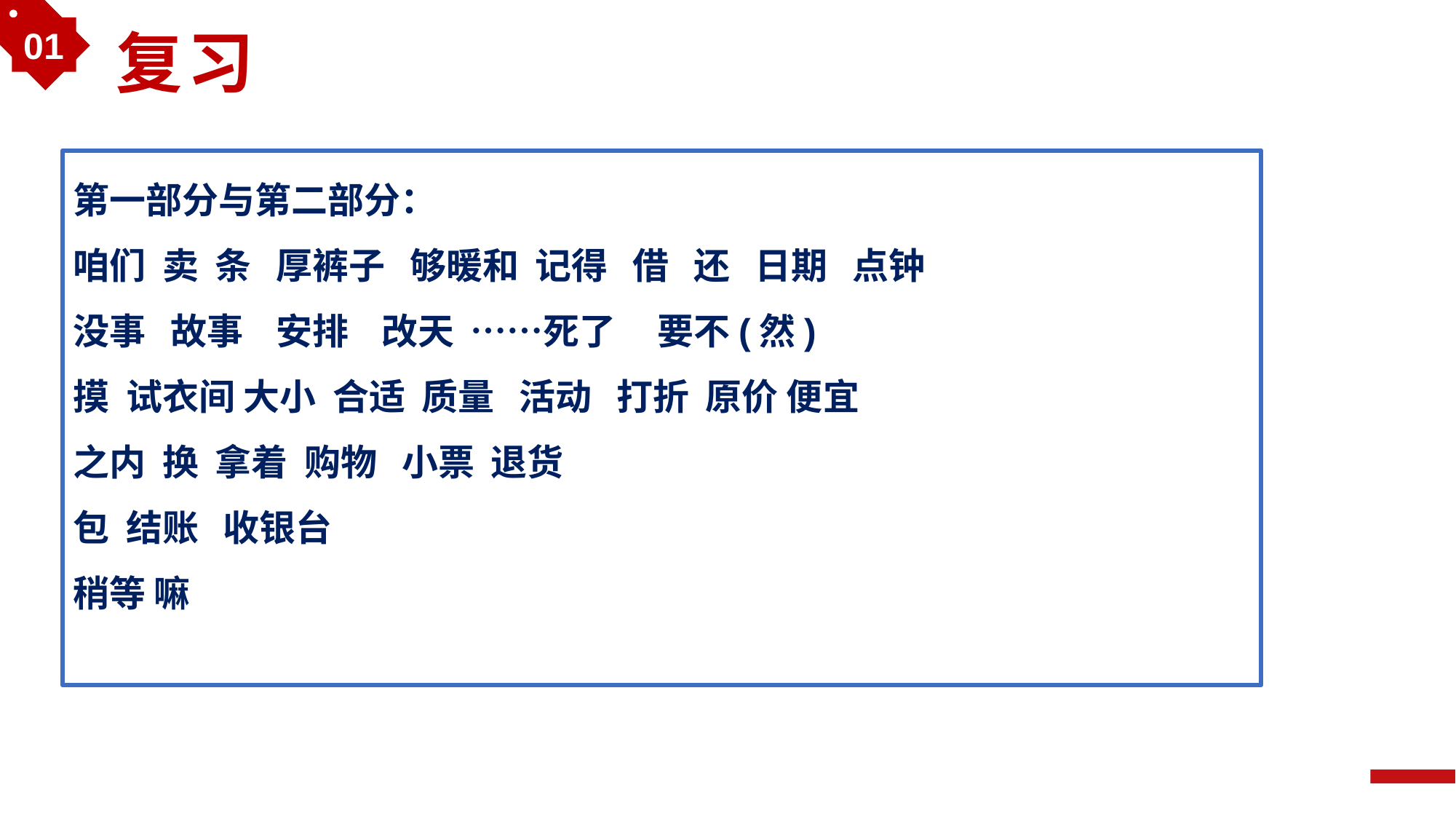

01
复习
第一部分与第二部分：
咱们  卖  条   厚裤子   够暖和  记得   借   还   日期   点钟
没事   故事    安排    改天  ……死了     要不(然)
摸  试衣间 大小  合适  质量   活动   打折  原价 便宜
之内  换  拿着  购物   小票  退货
包  结账   收银台
稍等 嘛